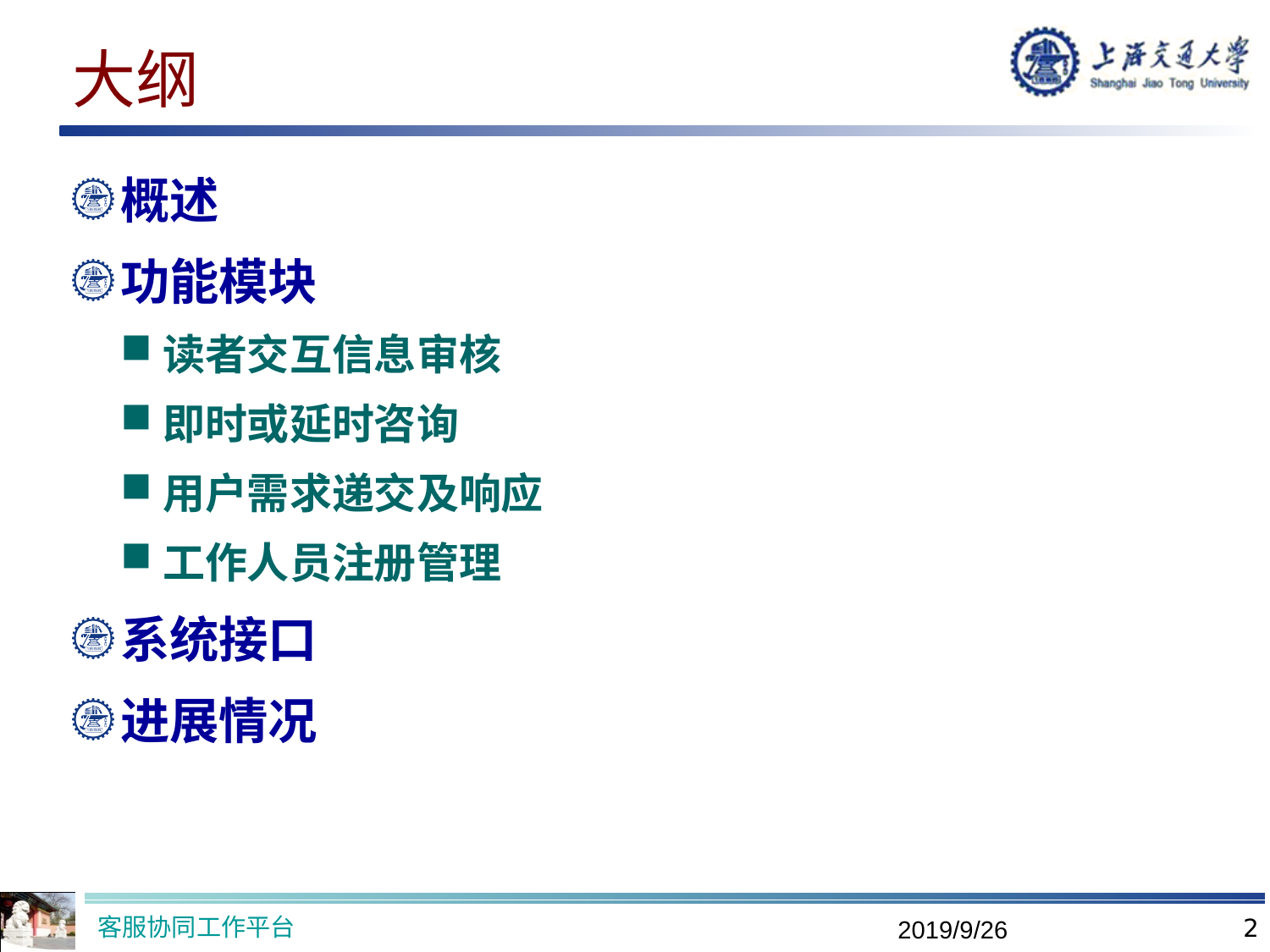

# 大纲
概述
功能模块
读者交互信息审核
即时或延时咨询
用户需求递交及响应
工作人员注册管理
系统接口
进展情况

客服协同工作平台
2
2019/9/26